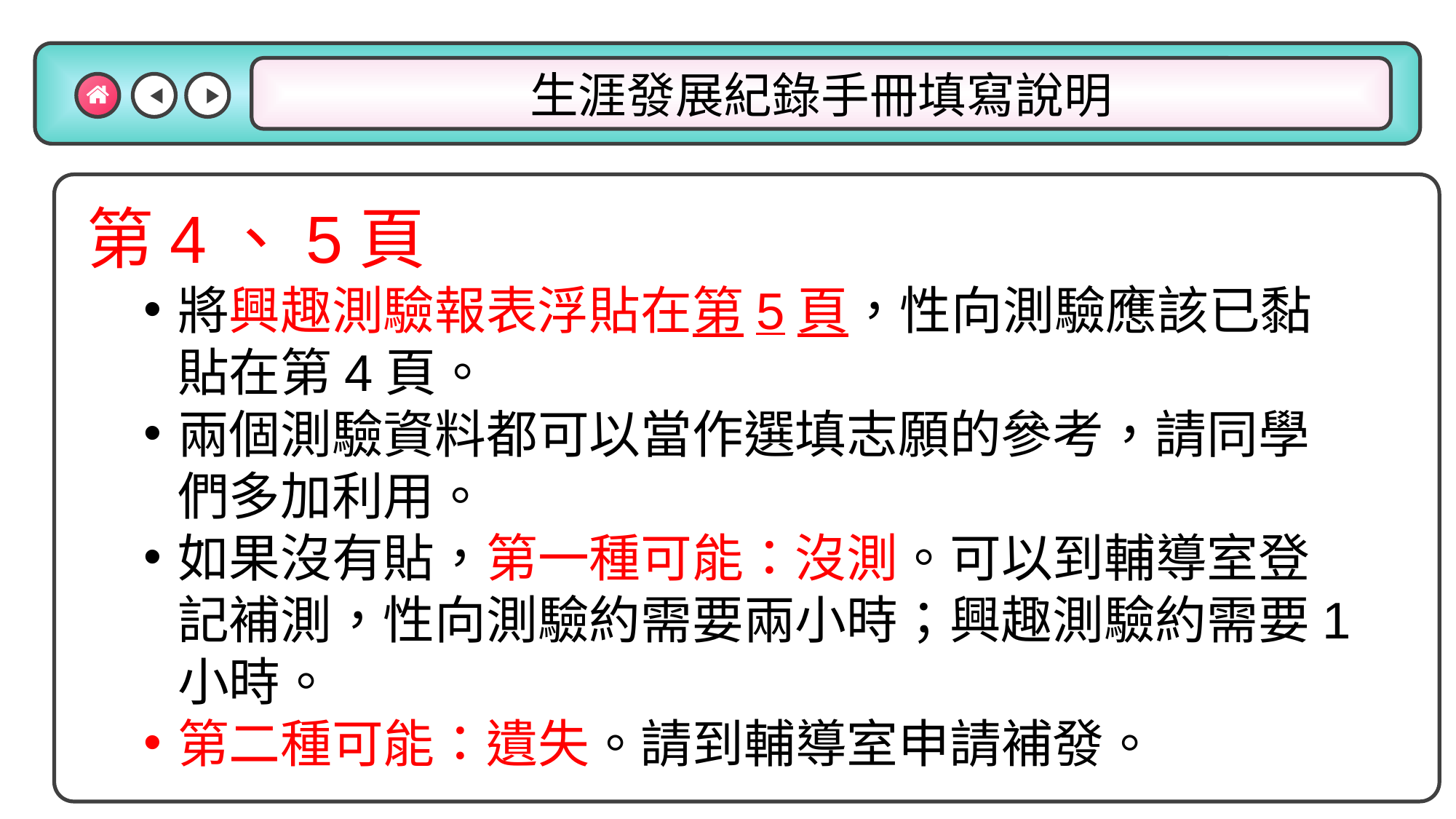

◀
▶

生涯發展紀錄手冊填寫說明

第4、5頁
將興趣測驗報表浮貼在第5頁，性向測驗應該已黏貼在第4頁。
兩個測驗資料都可以當作選填志願的參考，請同學們多加利用。
如果沒有貼，第一種可能：沒測。可以到輔導室登記補測，性向測驗約需要兩小時；興趣測驗約需要1小時。
第二種可能：遺失。請到輔導室申請補發。